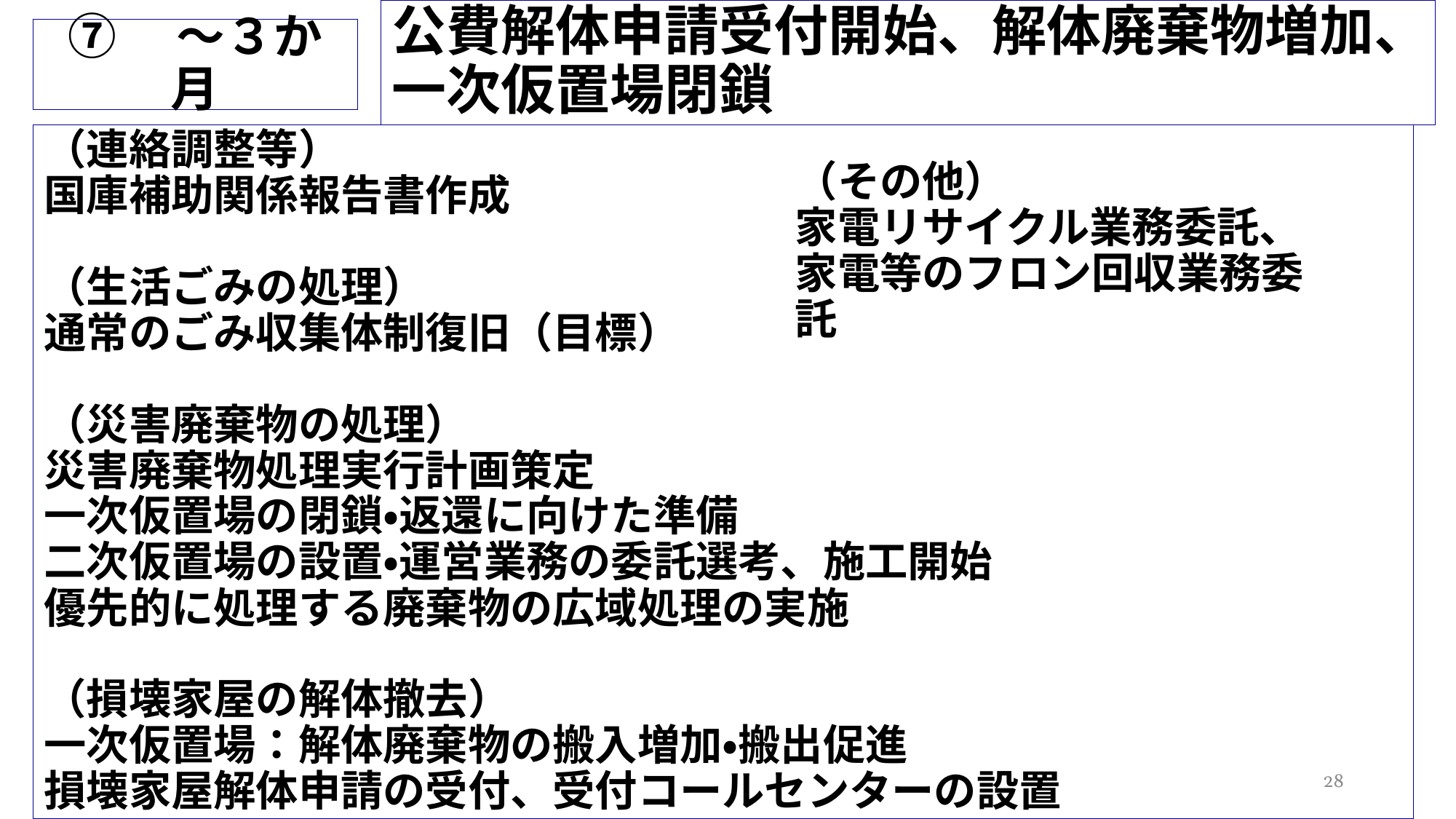

公費解体申請受付開始、解体廃棄物増加、
一次仮置場閉鎖
⑦　～３か月
（連絡調整等）
国庫補助関係報告書作成

（生活ごみの処理）
通常のごみ収集体制復旧（目標）

（災害廃棄物の処理）
災害廃棄物処理実行計画策定
一次仮置場の閉鎖・返還に向けた準備
二次仮置場の設置・運営業務の委託選考、施工開始
優先的に処理する廃棄物の広域処理の実施

（損壊家屋の解体撤去）
一次仮置場：解体廃棄物の搬入増加・搬出促進
損壊家屋解体申請の受付、受付コールセンターの設置
（その他）
家電リサイクル業務委託、
家電等のフロン回収業務委託
28